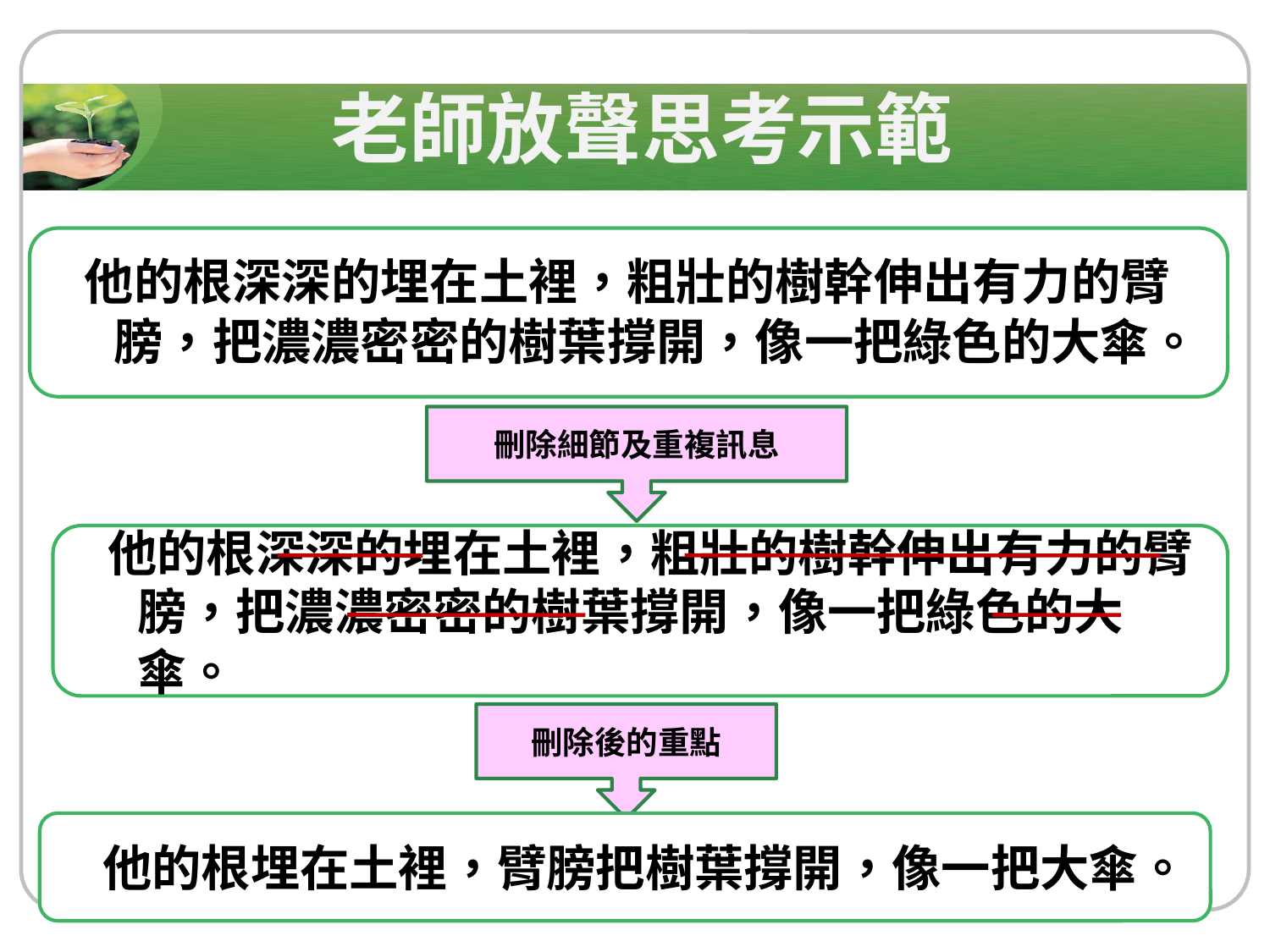

老師放聲思考示範

  他的根深深的埋在土裡，粗壯的樹幹伸出有力的臂膀，把濃濃密密的樹葉撐開，像一把綠色的大傘。

刪除細節及重複訊息
  他的根深深的埋在土裡，粗壯的樹幹伸出有力的臂膀，把濃濃密密的樹葉撐開，像一把綠色的大傘。
刪除後的重點
   他的根埋在土裡，臂膀把樹葉撐開，像一把大傘。